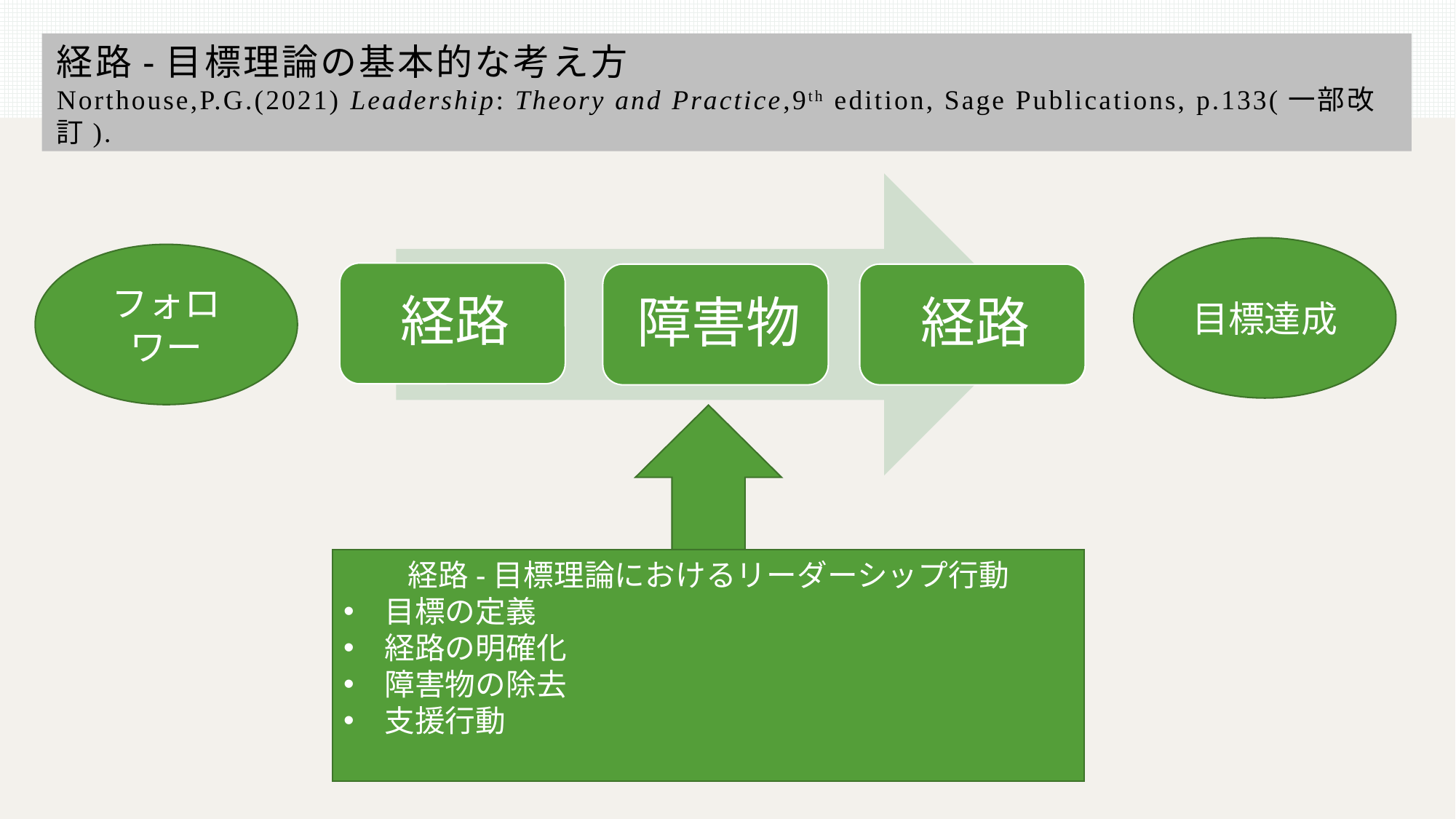

# 経路-目標理論の基本的な考え方 Northouse,P.G.(2021) Leadership: Theory and Practice,9th edition, Sage Publications, p.133(一部改訂).
経路
障害物
経路
目標達成
フォロワー

経路-目標理論におけるリーダーシップ行動
目標の定義
経路の明確化
障害物の除去
支援行動